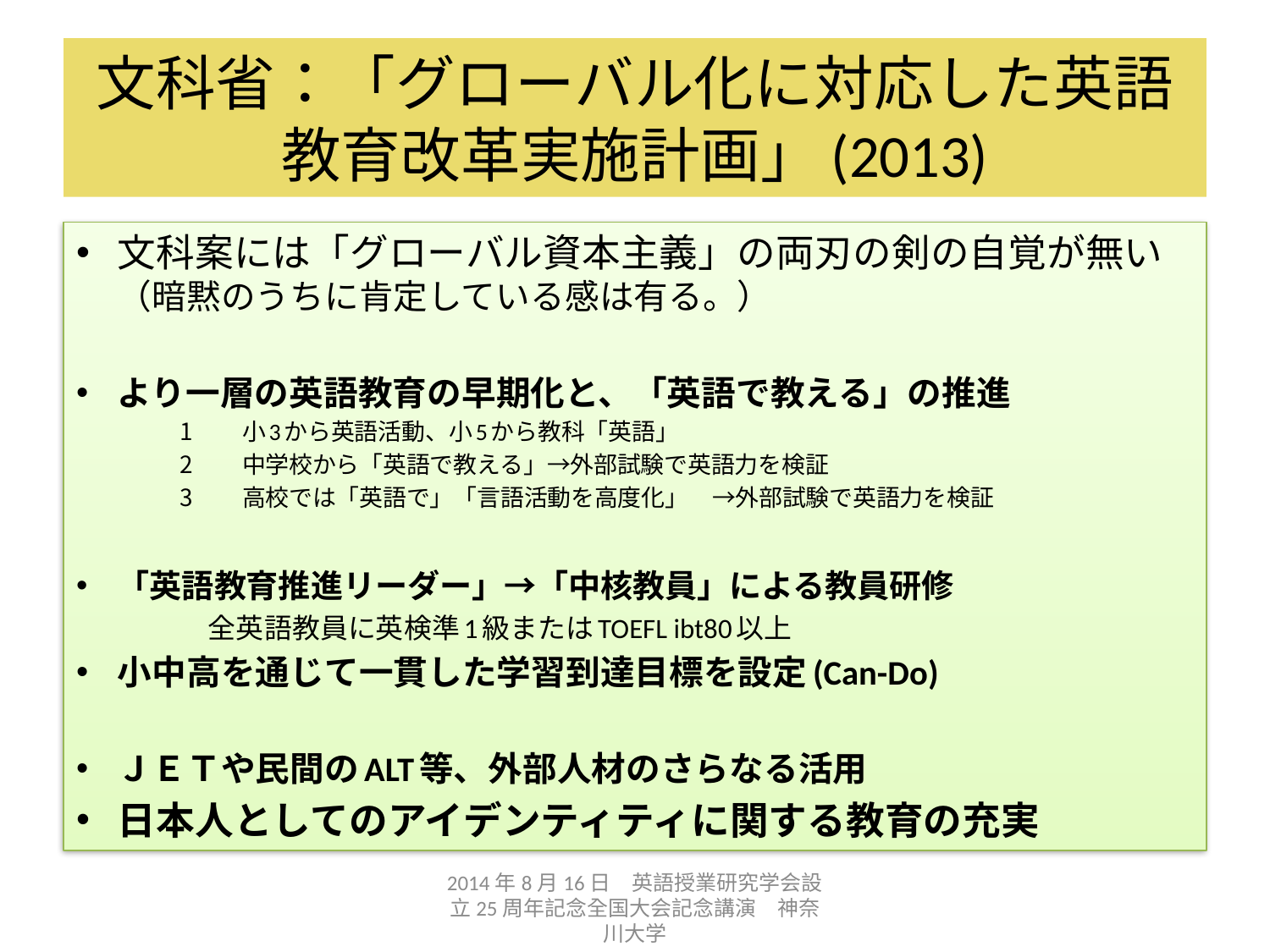

# 文科省：「グローバル化に対応した英語教育改革実施計画」(2013)
文科案には「グローバル資本主義」の両刃の剣の自覚が無い（暗黙のうちに肯定している感は有る。）

より一層の英語教育の早期化と、「英語で教える」の推進
小3から英語活動、小5から教科「英語」
中学校から「英語で教える」→外部試験で英語力を検証
高校では「英語で」「言語活動を高度化」　→外部試験で英語力を検証

「英語教育推進リーダー」→「中核教員」による教員研修
　　　全英語教員に英検準1級またはTOEFL ibt80以上
小中高を通じて一貫した学習到達目標を設定(Can-Do)

ＪＥＴや民間のALT等、外部人材のさらなる活用
日本人としてのアイデンティティに関する教育の充実
2014年8月16日　英語授業研究学会設立25周年記念全国大会記念講演　神奈川大学